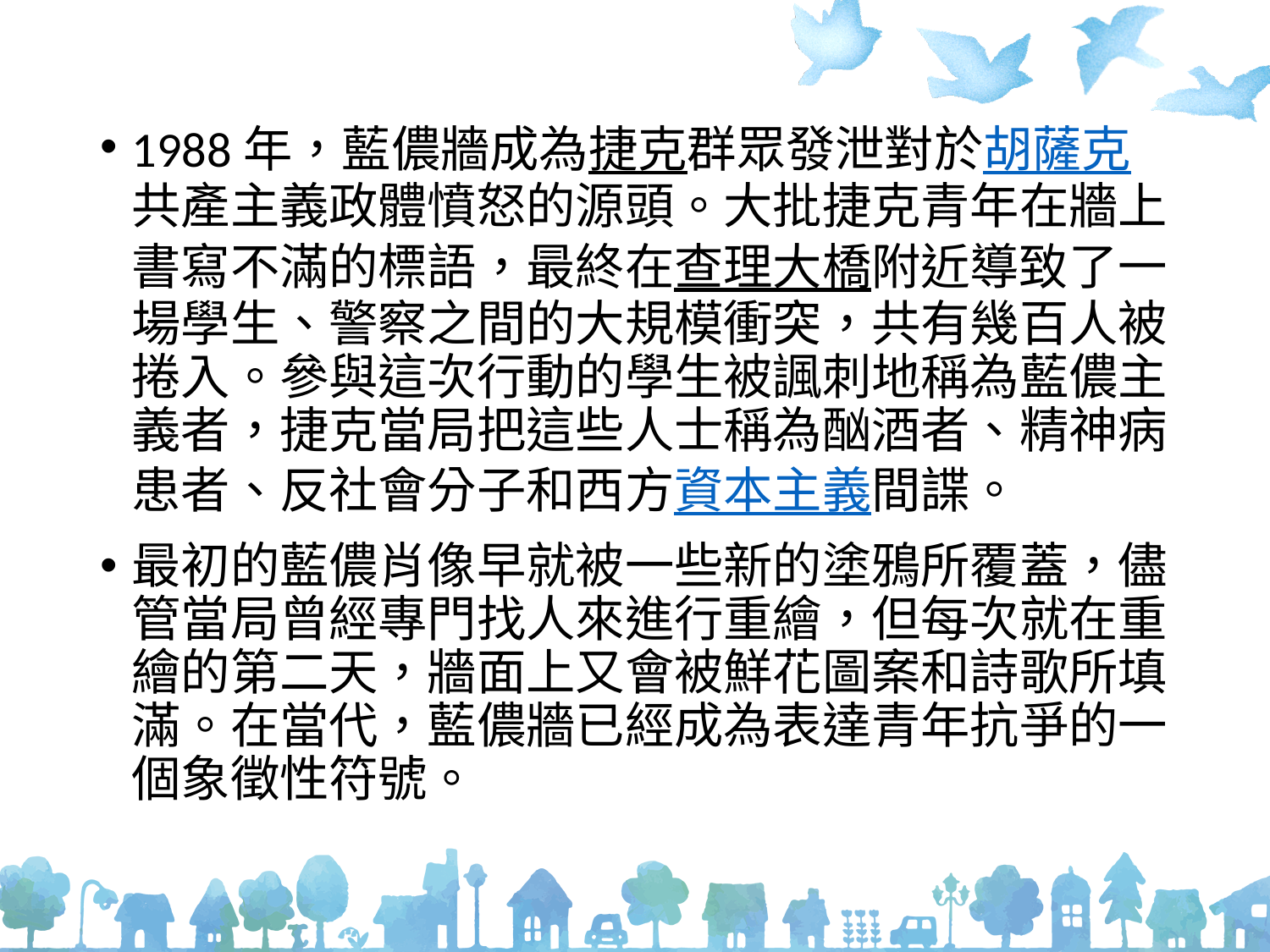

#
1988年，藍儂牆成為捷克群眾發泄對於胡薩克共產主義政體憤怒的源頭。大批捷克青年在牆上書寫不滿的標語，最終在查理大橋附近導致了一場學生、警察之間的大規模衝突，共有幾百人被捲入。參與這次行動的學生被諷刺地稱為藍儂主義者，捷克當局把這些人士稱為酗酒者、精神病患者、反社會分子和西方資本主義間諜。
最初的藍儂肖像早就被一些新的塗鴉所覆蓋，儘管當局曾經專門找人來進行重繪，但每次就在重繪的第二天，牆面上又會被鮮花圖案和詩歌所填滿。在當代，藍儂牆已經成為表達青年抗爭的一個象徵性符號。